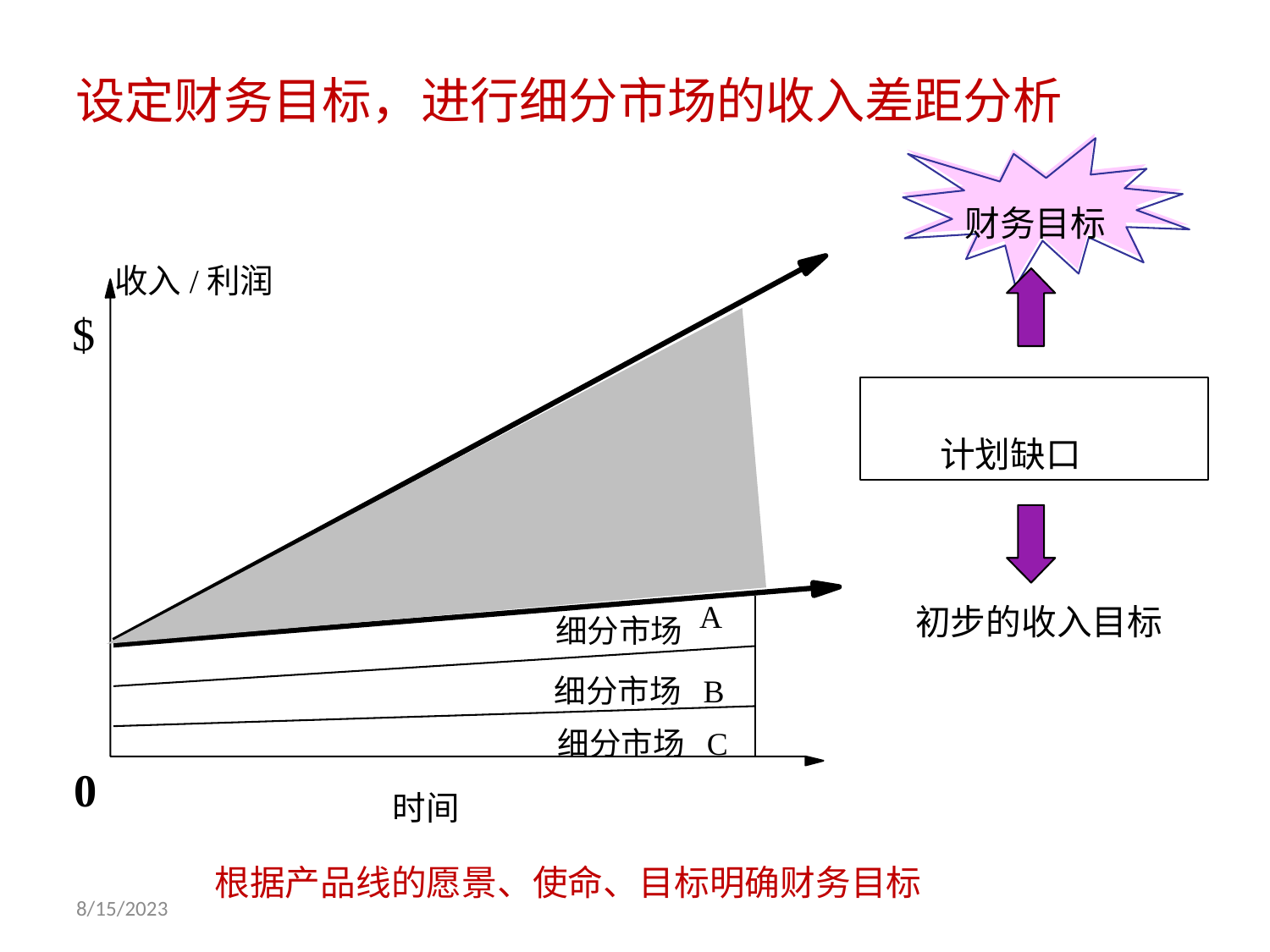

设定财务目标，进行细分市场的收入差距分析

				财务目标

		收入/利润

$

			计划缺口

初步的收入目标
A
细分市场

细分市场  B

	细分市场  C

0
	时间

根据产品线的愿景、使命、目标明确财务目标
8/15/2023